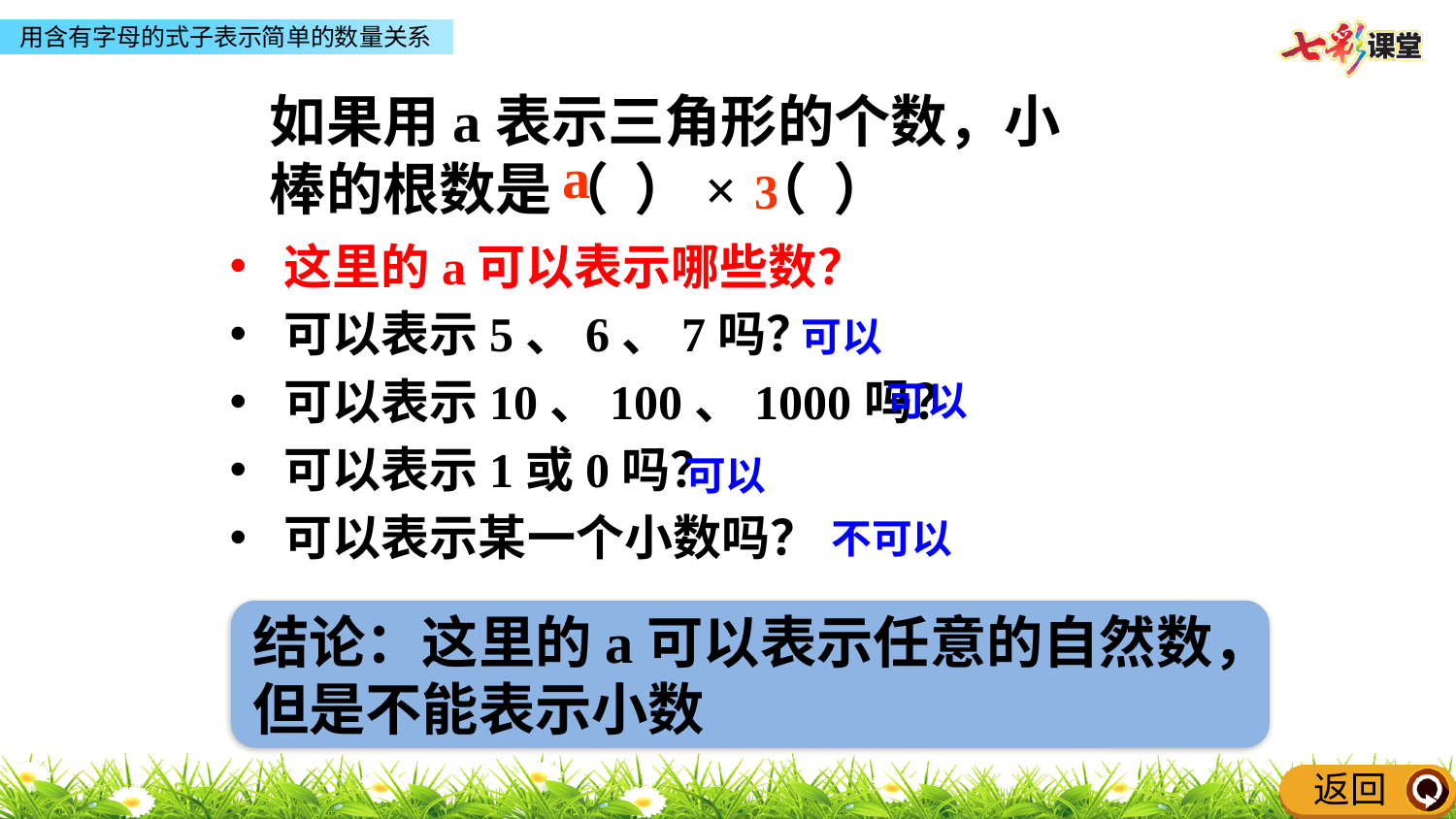

如果用a表示三角形的个数，小棒的根数是（  ）×（  ）
a
3
# 这里的a可以表示哪些数？
可以表示5、6、7吗？
可以表示10、100、1000吗？
可以表示1或0吗？
可以表示某一个小数吗？

可以
可以
可以
不可以
结论：这里的a可以表示任意的自然数，但是不能表示小数